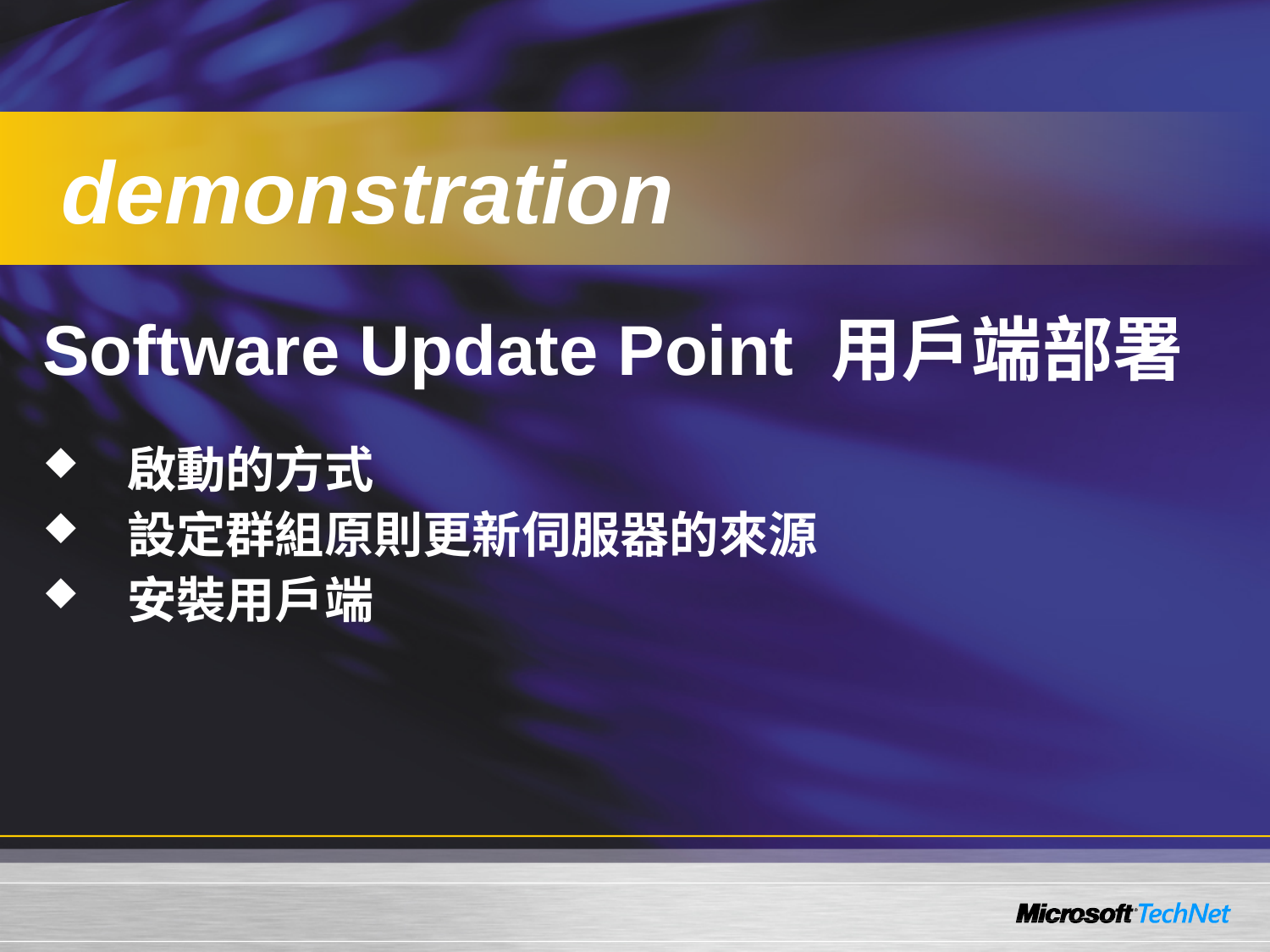

demonstration
Software Update Point 用戶端部署
 啟動的方式
 設定群組原則更新伺服器的來源
 安裝用戶端